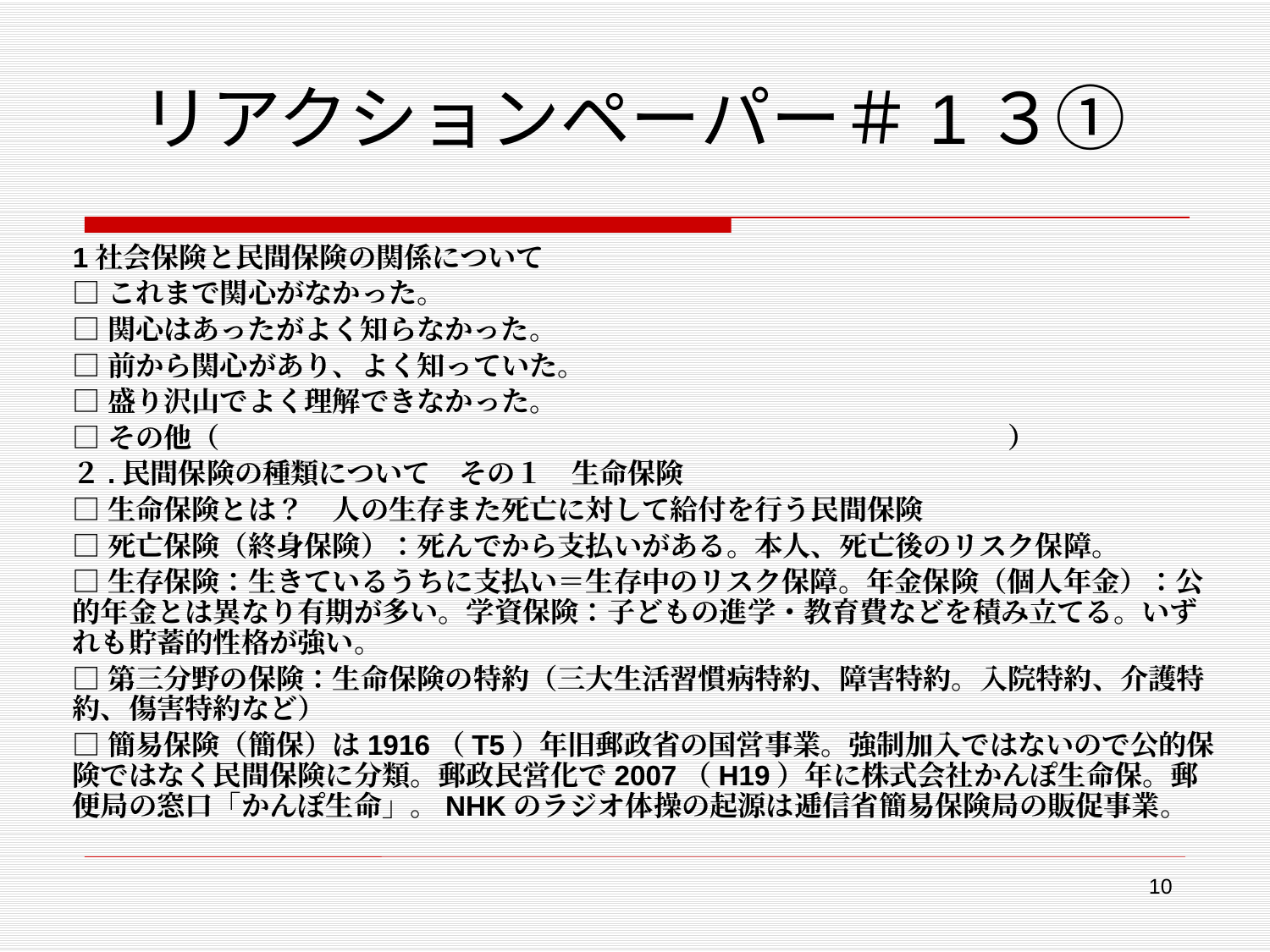

# リアクションペーパー＃1３①
1社会保険と民間保険の関係について
□これまで関心がなかった。
□関心はあったがよく知らなかった。
□前から関心があり、よく知っていた。
□盛り沢山でよく理解できなかった。
□その他（　　　　　　　　　　　　　　　　　　　　　　　　　　　　）
２.民間保険の種類について　その１　生命保険
□生命保険とは？　人の生存また死亡に対して給付を行う民間保険
□死亡保険（終身保険）：死んでから支払いがある。本人、死亡後のリスク保障。
□生存保険：生きているうちに支払い＝生存中のリスク保障。年金保険（個人年金）：公的年金とは異なり有期が多い。学資保険：子どもの進学・教育費などを積み立てる。いずれも貯蓄的性格が強い。
□第三分野の保険：生命保険の特約（三大生活習慣病特約、障害特約。入院特約、介護特約、傷害特約など）
□簡易保険（簡保）は1916（T5）年旧郵政省の国営事業。強制加入ではないので公的保険ではなく民間保険に分類。郵政民営化で2007（H19）年に株式会社かんぽ生命保。郵便局の窓口「かんぽ生命」。NHKのラジオ体操の起源は逓信省簡易保険局の販促事業。

10